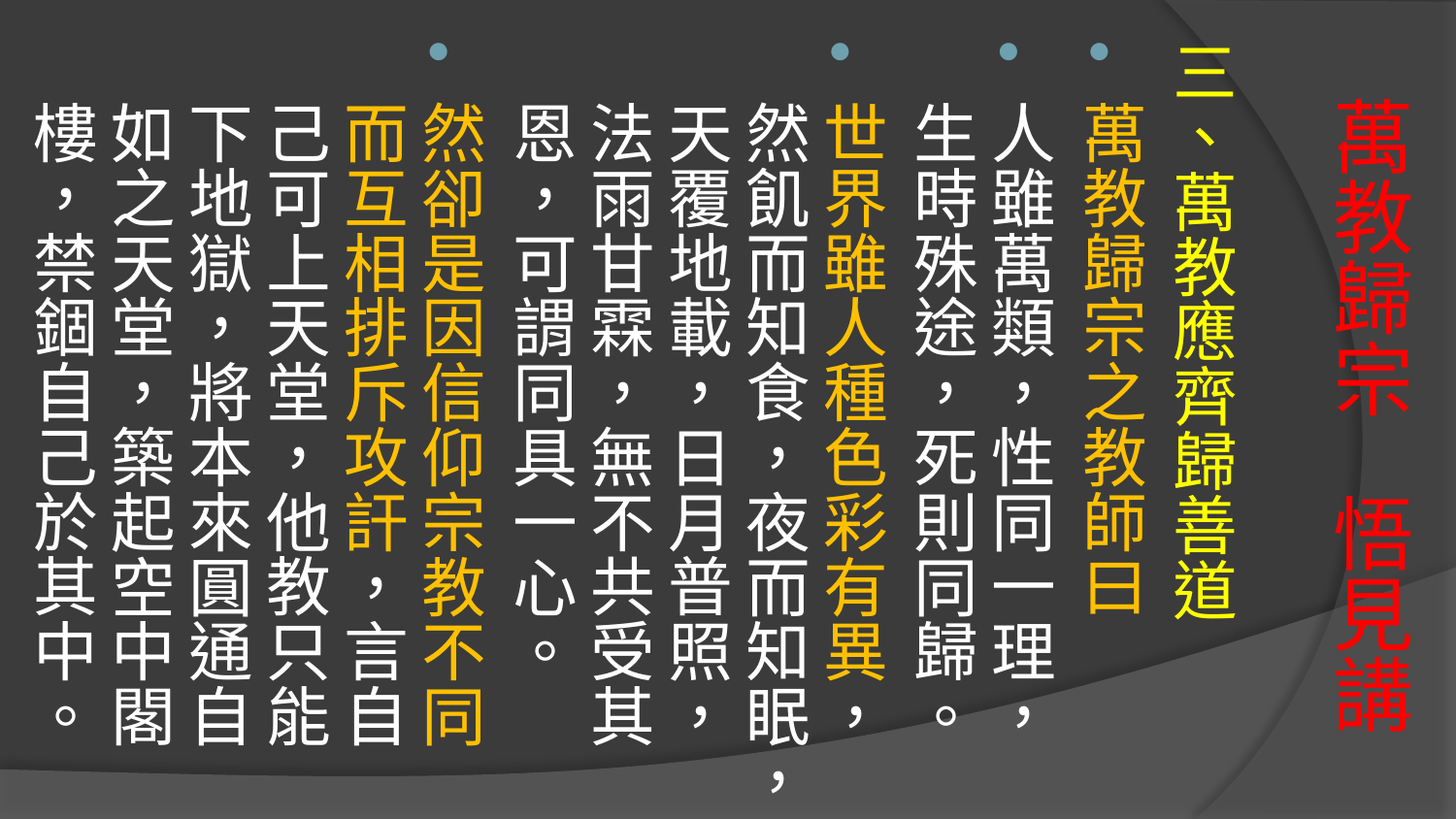

三、萬教應齊歸善道
萬教歸宗之教師曰
人雖萬類，性同一理，生時殊途，死則同歸。
世界雖人種色彩有異，然飢而知食，夜而知眠，天覆地載，日月普照，法雨甘霖，無不共受其恩，可謂同具一心。
然卻是因信仰宗教不同而互相排斥攻訐，言自己可上天堂，他教只能下地獄，將本來圓通自如之天堂，築起空中閣樓，禁錮自己於其中。
# 萬教歸宗    悟見講